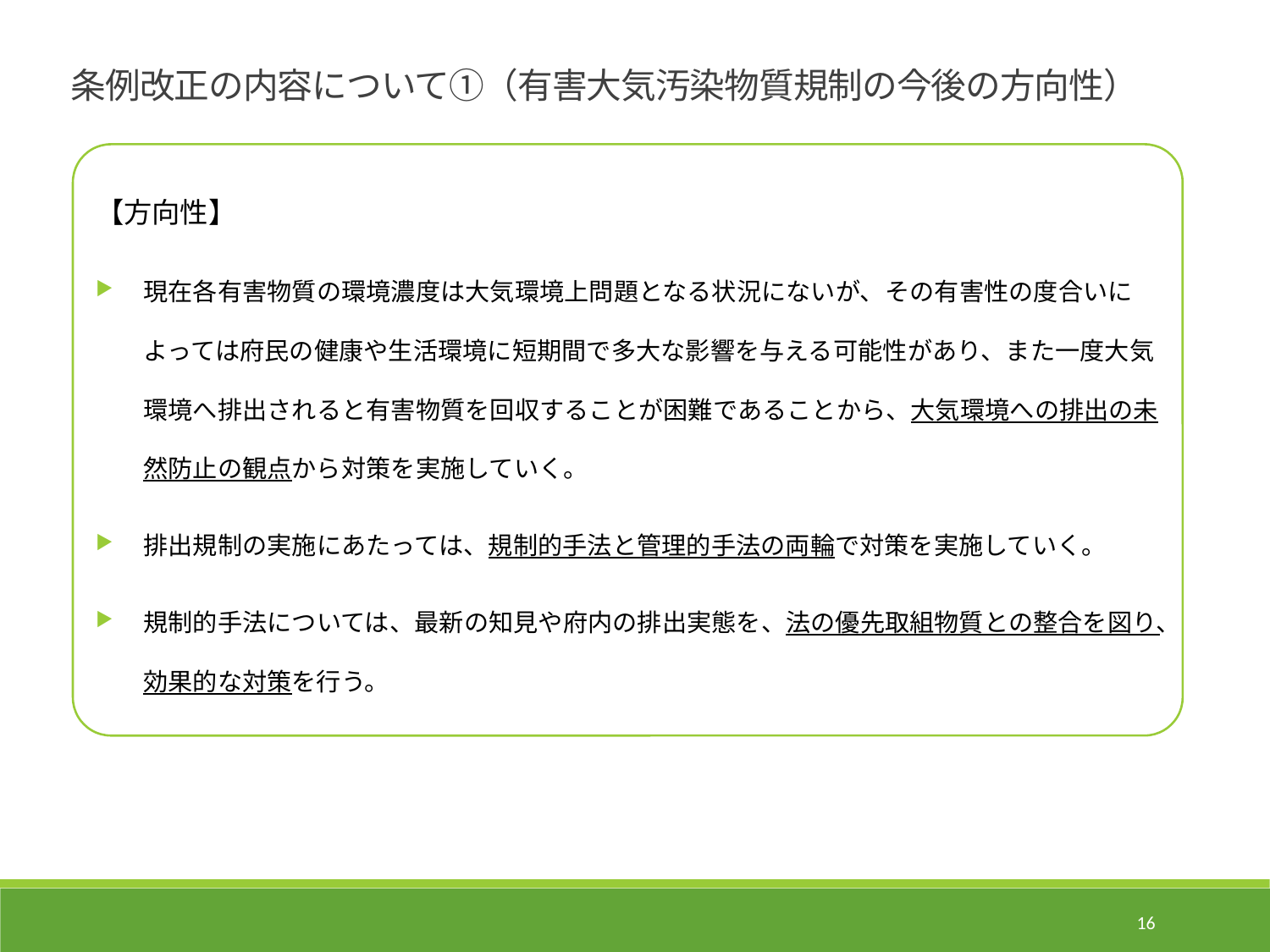

条例改正の内容について①（有害大気汚染物質規制の今後の方向性）
【方向性】
現在各有害物質の環境濃度は大気環境上問題となる状況にないが、その有害性の度合いによっては府民の健康や生活環境に短期間で多大な影響を与える可能性があり、また一度大気環境へ排出されると有害物質を回収することが困難であることから、大気環境への排出の未然防止の観点から対策を実施していく。
排出規制の実施にあたっては、規制的手法と管理的手法の両輪で対策を実施していく。
規制的手法については、最新の知見や府内の排出実態を、法の優先取組物質との整合を図り、効果的な対策を行う。

16